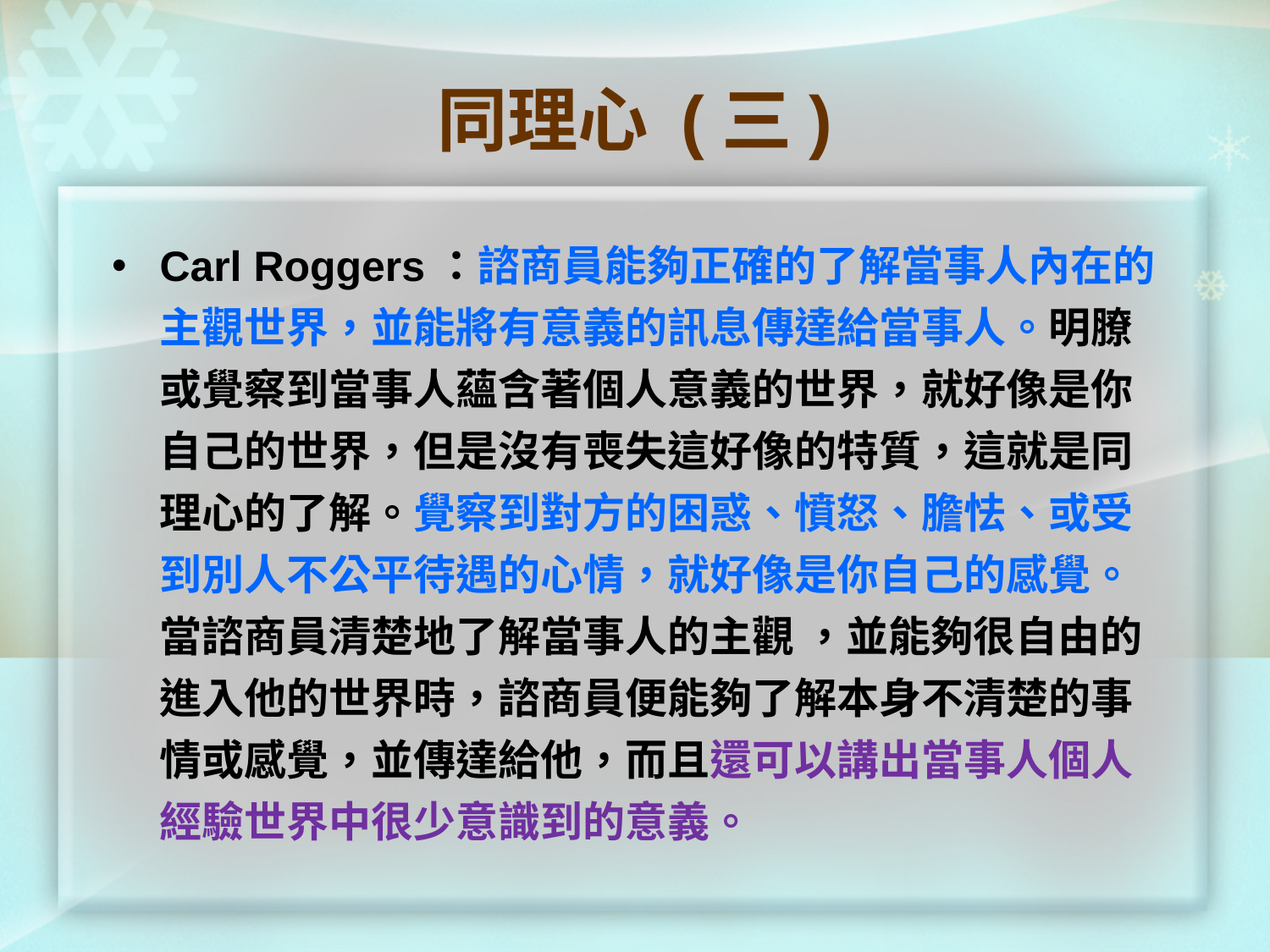

# 同理心 (三)
Carl Roggers：諮商員能夠正確的了解當事人內在的主觀世界，並能將有意義的訊息傳達給當事人。明膫或覺察到當事人蘊含著個人意義的世界，就好像是你自己的世界，但是沒有喪失這好像的特質，這就是同理心的了解。覺察到對方的困惑、憤怒、膽怯、或受到別人不公平待遇的心情，就好像是你自己的感覺。當諮商員清楚地了解當事人的主觀 ，並能夠很自由的進入他的世界時，諮商員便能夠了解本身不清楚的事情或感覺，並傳達給他，而且還可以講出當事人個人經驗世界中很少意識到的意義。